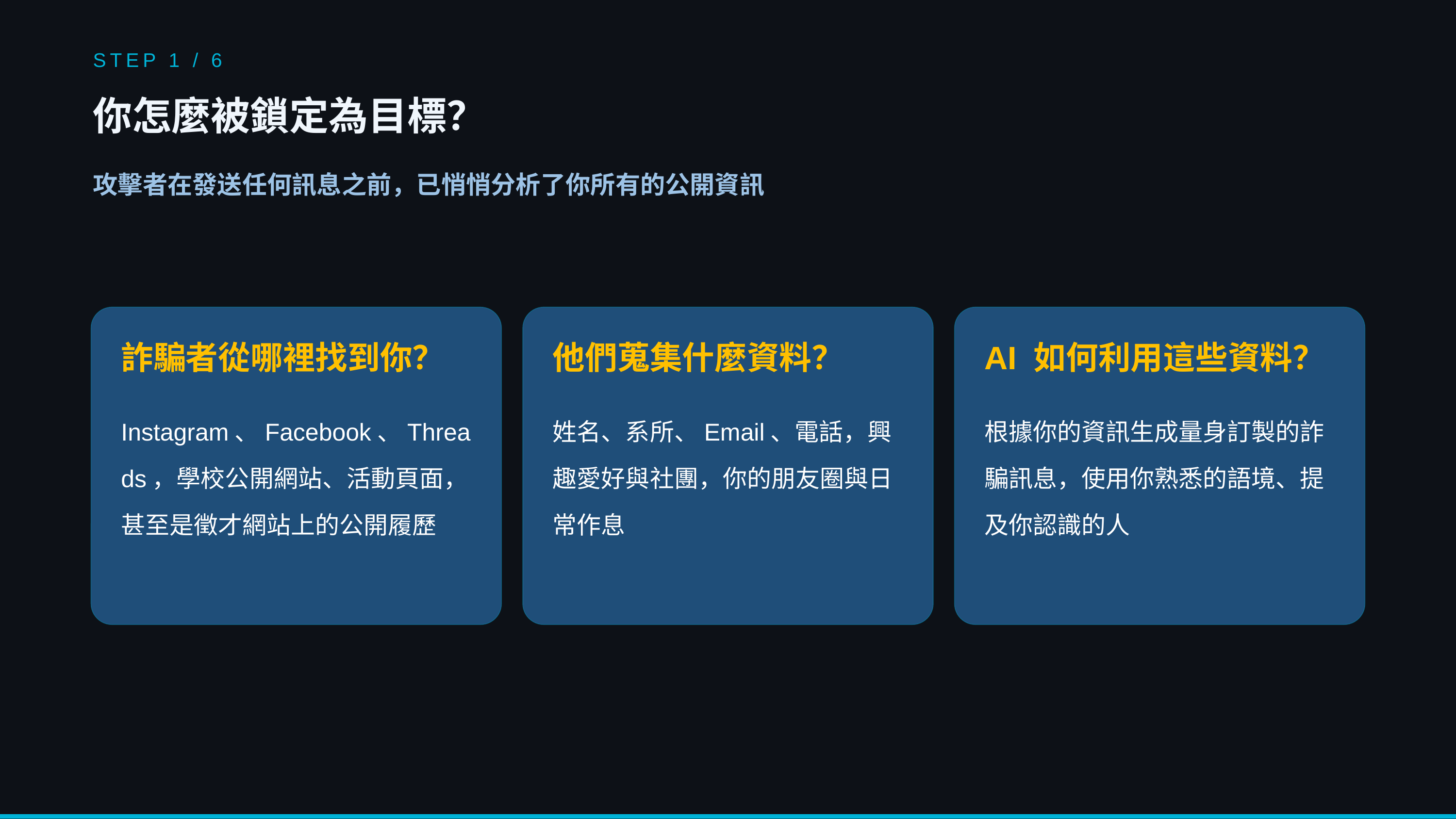

STEP 1 / 6
你怎麼被鎖定為目標？
攻擊者在發送任何訊息之前，已悄悄分析了你所有的公開資訊

詐騙者從哪裡找到你？
他們蒐集什麼資料？
AI 如何利用這些資料？
根據你的資訊生成量身訂製的詐騙訊息，使用你熟悉的語境、提及你認識的人
Instagram、Facebook、Threads，學校公開網站、活動頁面，甚至是徵才網站上的公開履歷
姓名、系所、Email、電話，興趣愛好與社團，你的朋友圈與日常作息